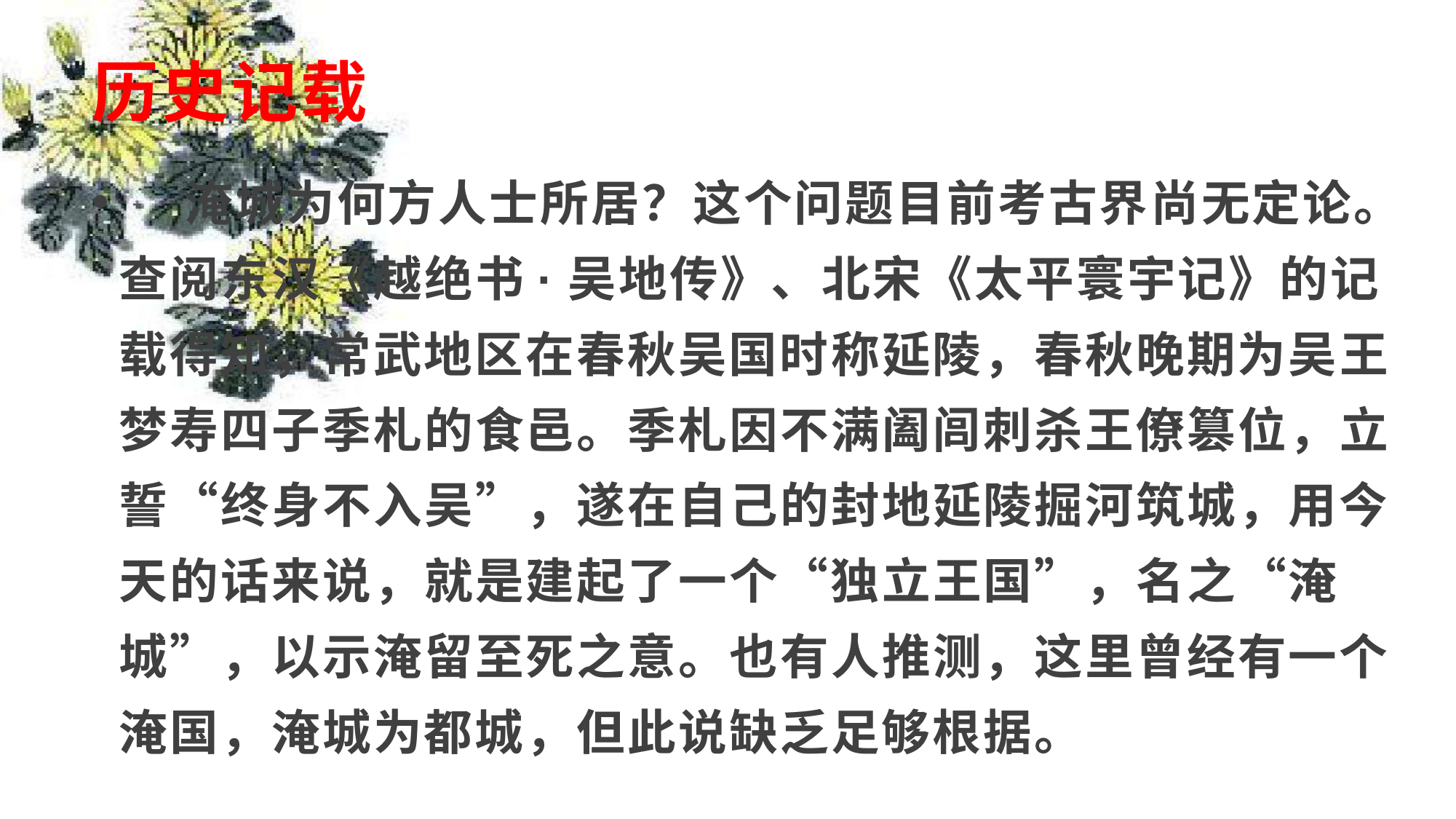

# 历史记载
    淹城为何方人士所居？这个问题目前考古界尚无定论。查阅东汉《越绝书·吴地传》、北宋《太平寰宇记》的记载得知，常武地区在春秋吴国时称延陵，春秋晚期为吴王梦寿四子季札的食邑。季札因不满阖闾刺杀王僚篡位，立誓“终身不入吴”，遂在自己的封地延陵掘河筑城，用今天的话来说，就是建起了一个“独立王国”，名之“淹城”，以示淹留至死之意。也有人推测，这里曾经有一个淹国，淹城为都城，但此说缺乏足够根据。